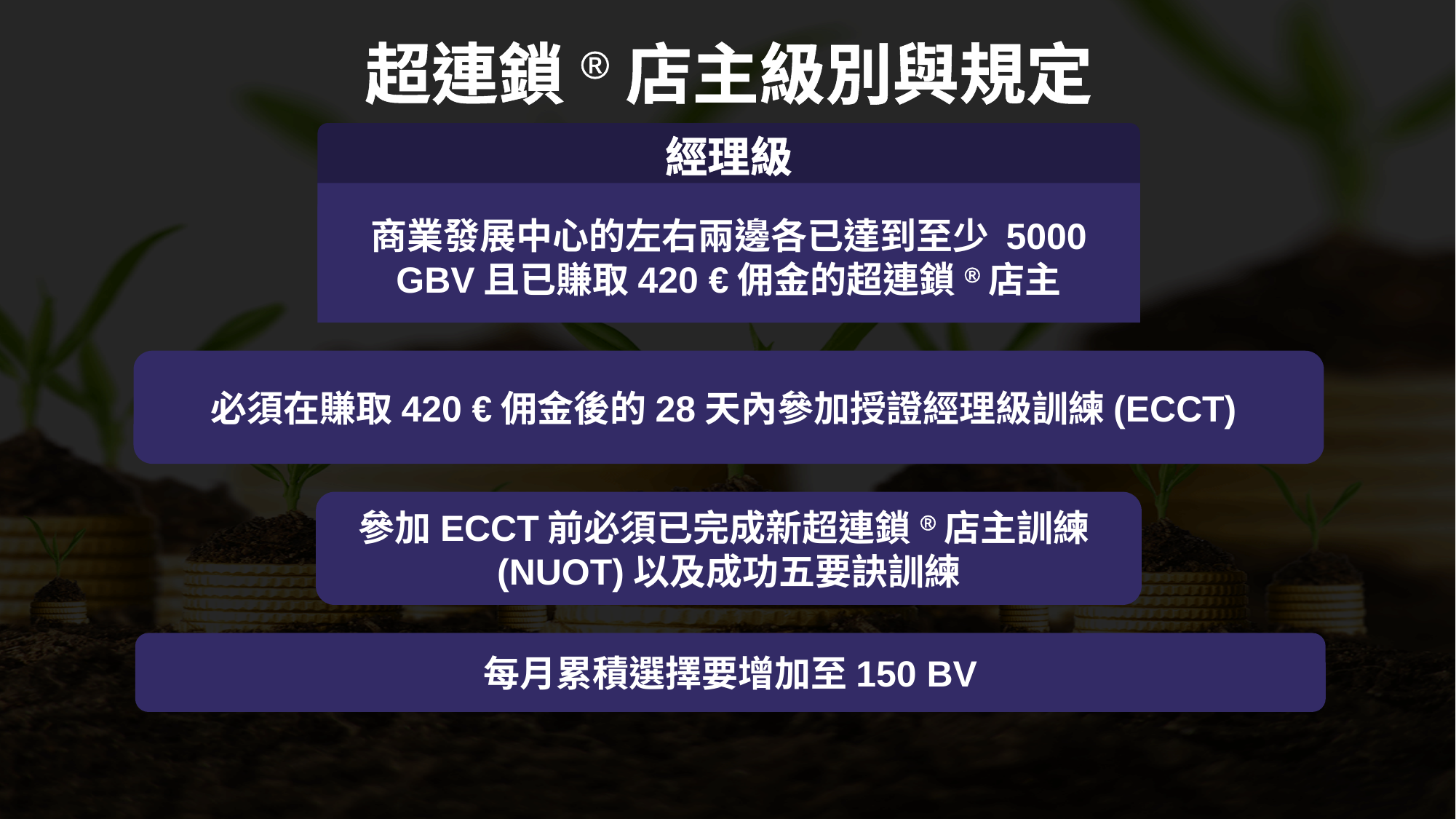

超連鎖®店主級別與規定
經理級

商業發展中心的左右兩邊各已達到至少 5000 GBV且已賺取420 €佣金的超連鎖®店主
必須在賺取420 €佣金後的28天內參加授證經理級訓練(ECCT)

參加ECCT前必須已完成新超連鎖®店主訓練(NUOT)以及成功五要訣訓練

每月累積選擇要增加至150 BV